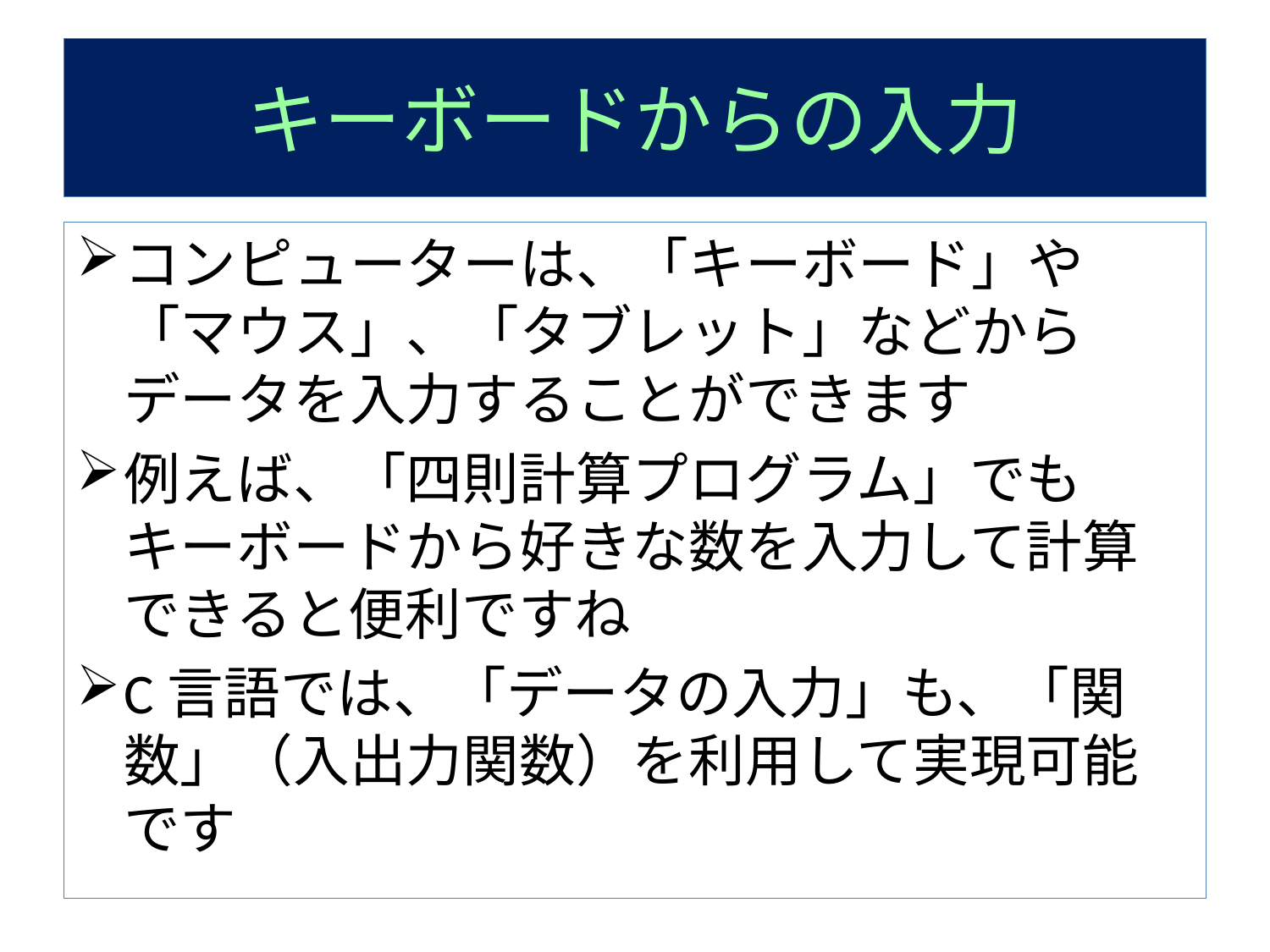

# キーボードからの入力
コンピューターは、「キーボード」や「マウス」、「タブレット」などからデータを入力することができます
例えば、「四則計算プログラム」でもキーボードから好きな数を入力して計算できると便利ですね
C言語では、「データの入力」も、「関数」（入出力関数）を利用して実現可能です